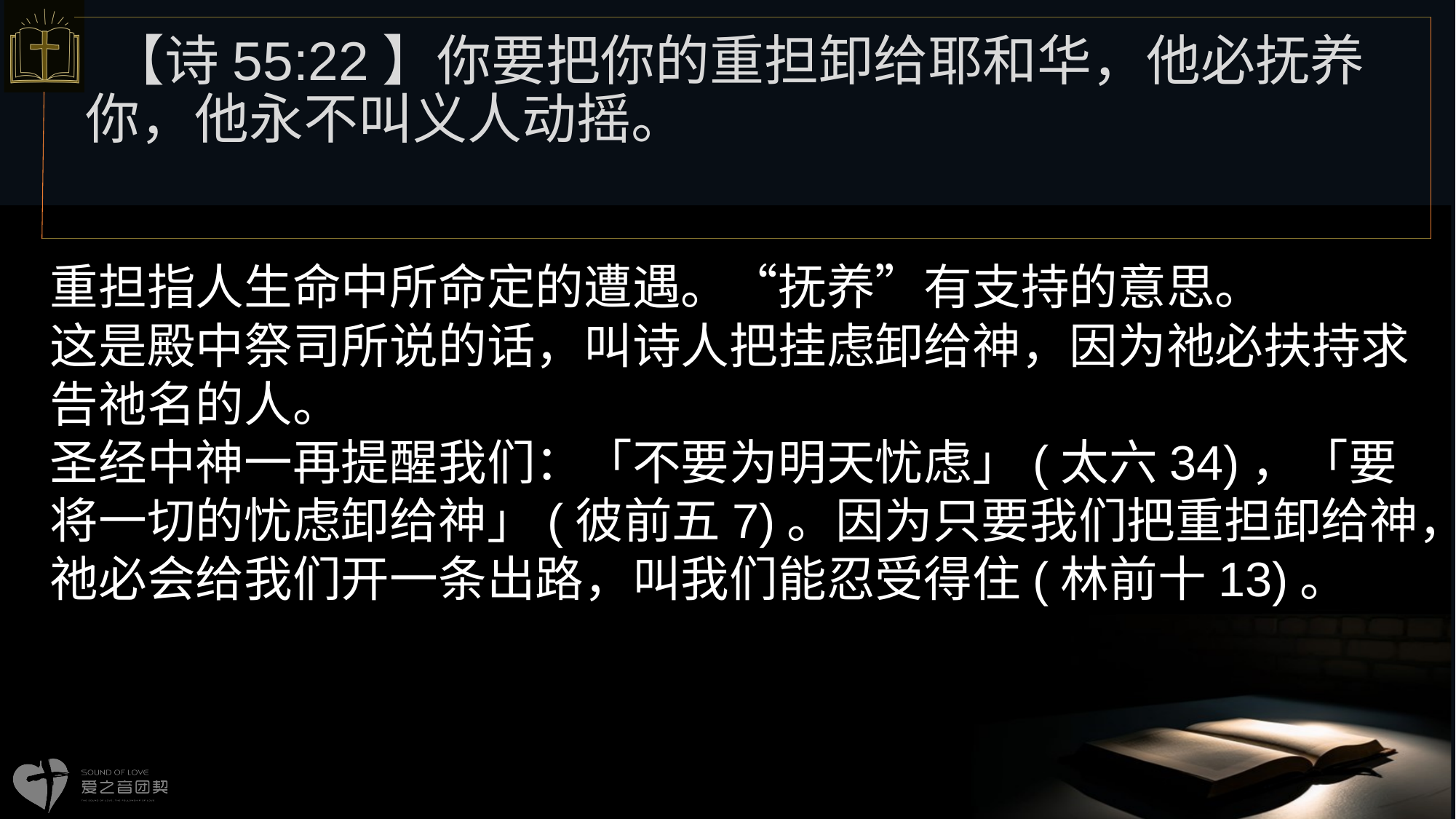

【诗55:22】你要把你的重担卸给耶和华，他必抚养你，他永不叫义人动摇。
# 重担指人生命中所命定的遭遇。“抚养”有支持的意思。 这是殿中祭司所说的话，叫诗人把挂虑卸给神，因为祂必扶持求告祂名的人。 圣经中神一再提醒我们：「不要为明天忧虑」(太六34)，「要将一切的忧虑卸给神」(彼前五7)。因为只要我们把重担卸给神，祂必会给我们开一条出路，叫我们能忍受得住(林前十13)。